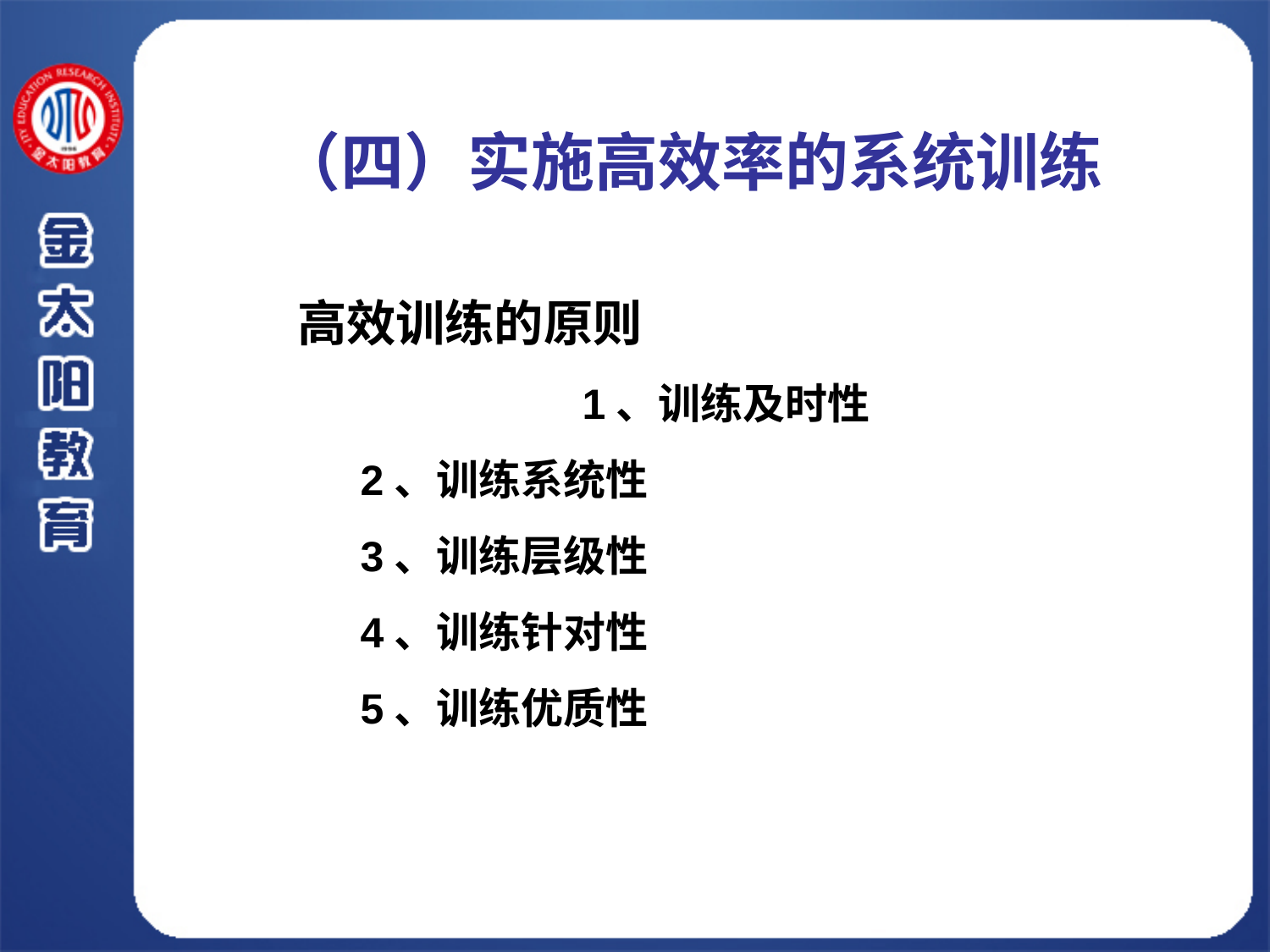

（四）实施高效率的系统训练
 高效训练的原则
            1、训练及时性
       2、训练系统性
       3、训练层级性
       4、训练针对性
       5、训练优质性